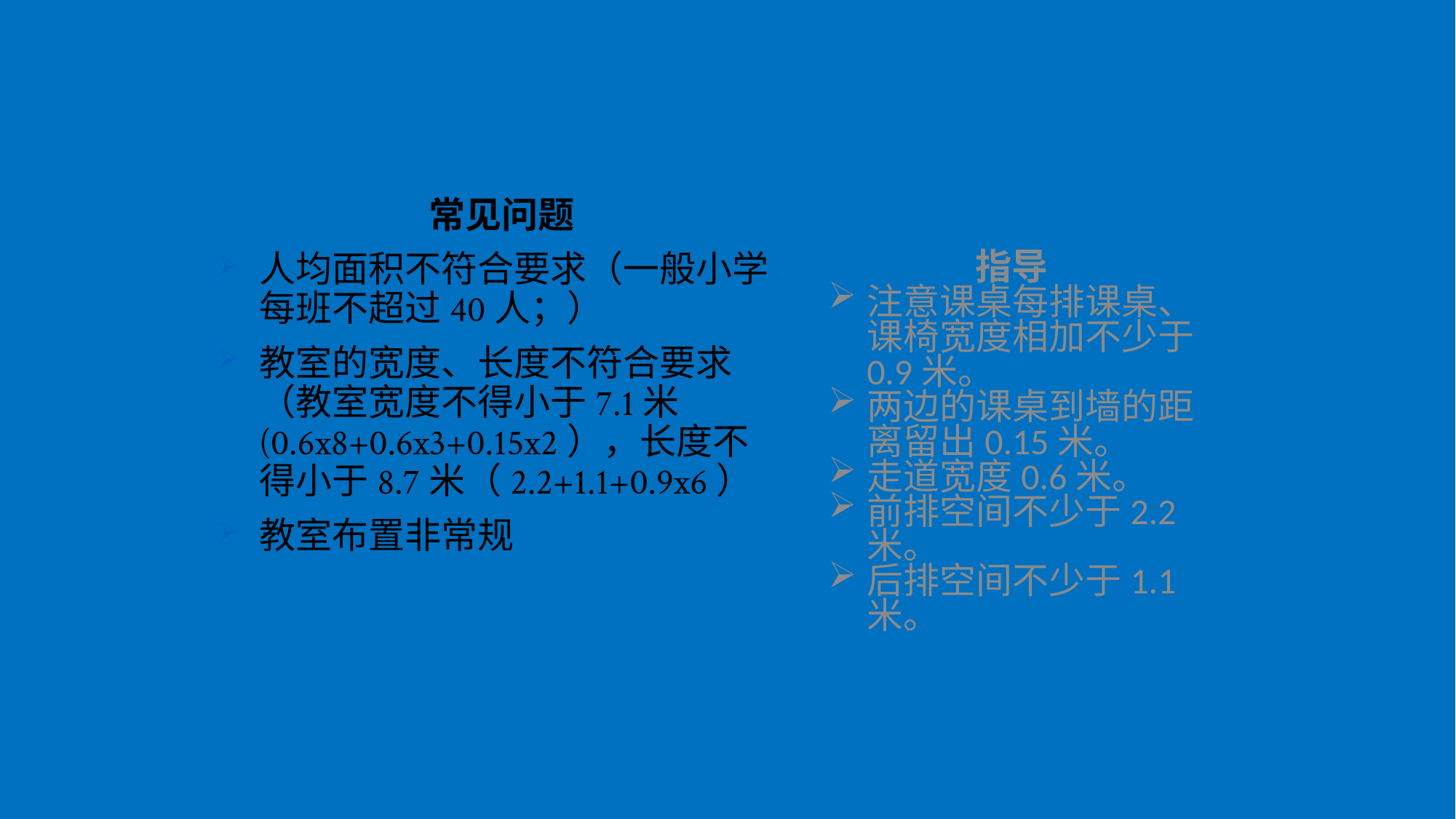

#
常见问题
人均面积不符合要求（一般小学每班不超过40人；）
教室的宽度、长度不符合要求（教室宽度不得小于7.1米(0.6x8+0.6x3+0.15x2），长度不得小于8.7米（2.2+1.1+0.9x6）
教室布置非常规

指导
注意课桌每排课桌、课椅宽度相加不少于0.9米。
两边的课桌到墙的距离留出0.15米。
走道宽度0.6米。
前排空间不少于2.2米。
后排空间不少于1.1米。